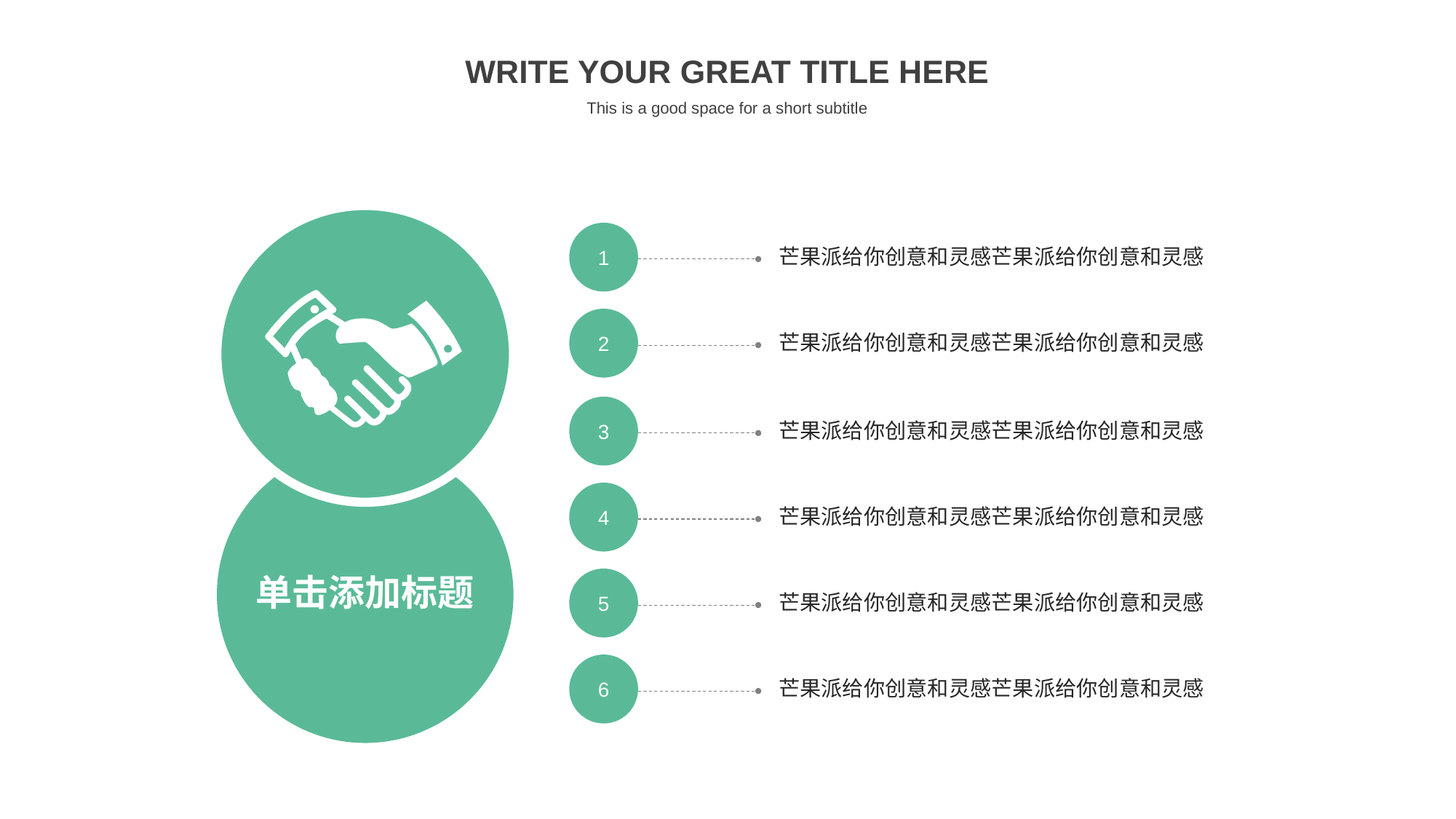

WRITE YOUR GREAT TITLE HERE
This is a good space for a short subtitle

1
芒果派给你创意和灵感芒果派给你创意和灵感

2
芒果派给你创意和灵感芒果派给你创意和灵感

3
芒果派给你创意和灵感芒果派给你创意和灵感

4
芒果派给你创意和灵感芒果派给你创意和灵感

5
单击添加标题
芒果派给你创意和灵感芒果派给你创意和灵感

6
芒果派给你创意和灵感芒果派给你创意和灵感